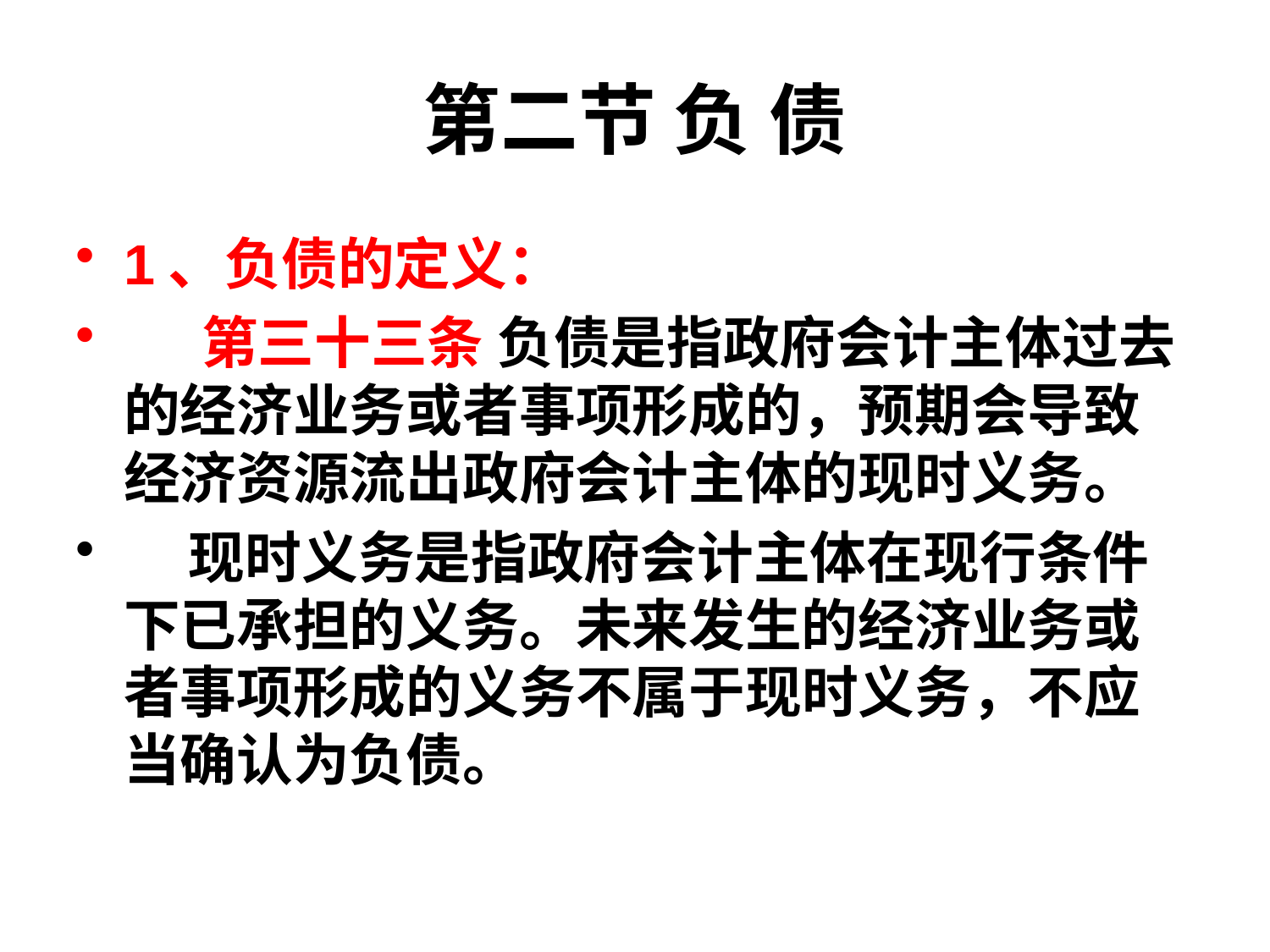

# 第二节 负 债
1、负债的定义：
     第三十三条 负债是指政府会计主体过去的经济业务或者事项形成的，预期会导致经济资源流出政府会计主体的现时义务。
    现时义务是指政府会计主体在现行条件下已承担的义务。未来发生的经济业务或者事项形成的义务不属于现时义务，不应当确认为负债。